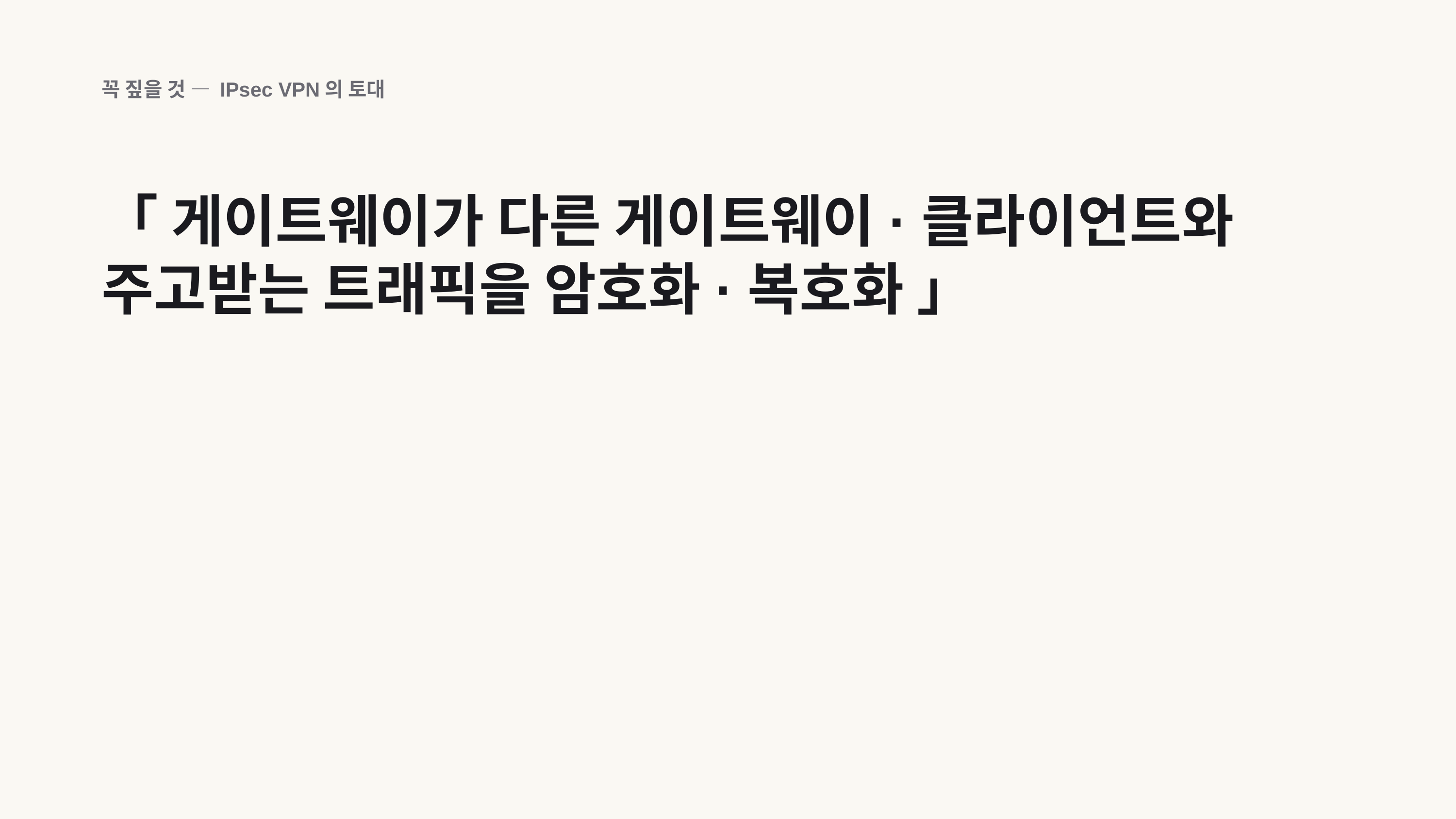

꼭 짚을 것 — IPsec VPN의 토대
「 게이트웨이가 다른 게이트웨이·클라이언트와 주고받는 트래픽을 암호화·복호화 」